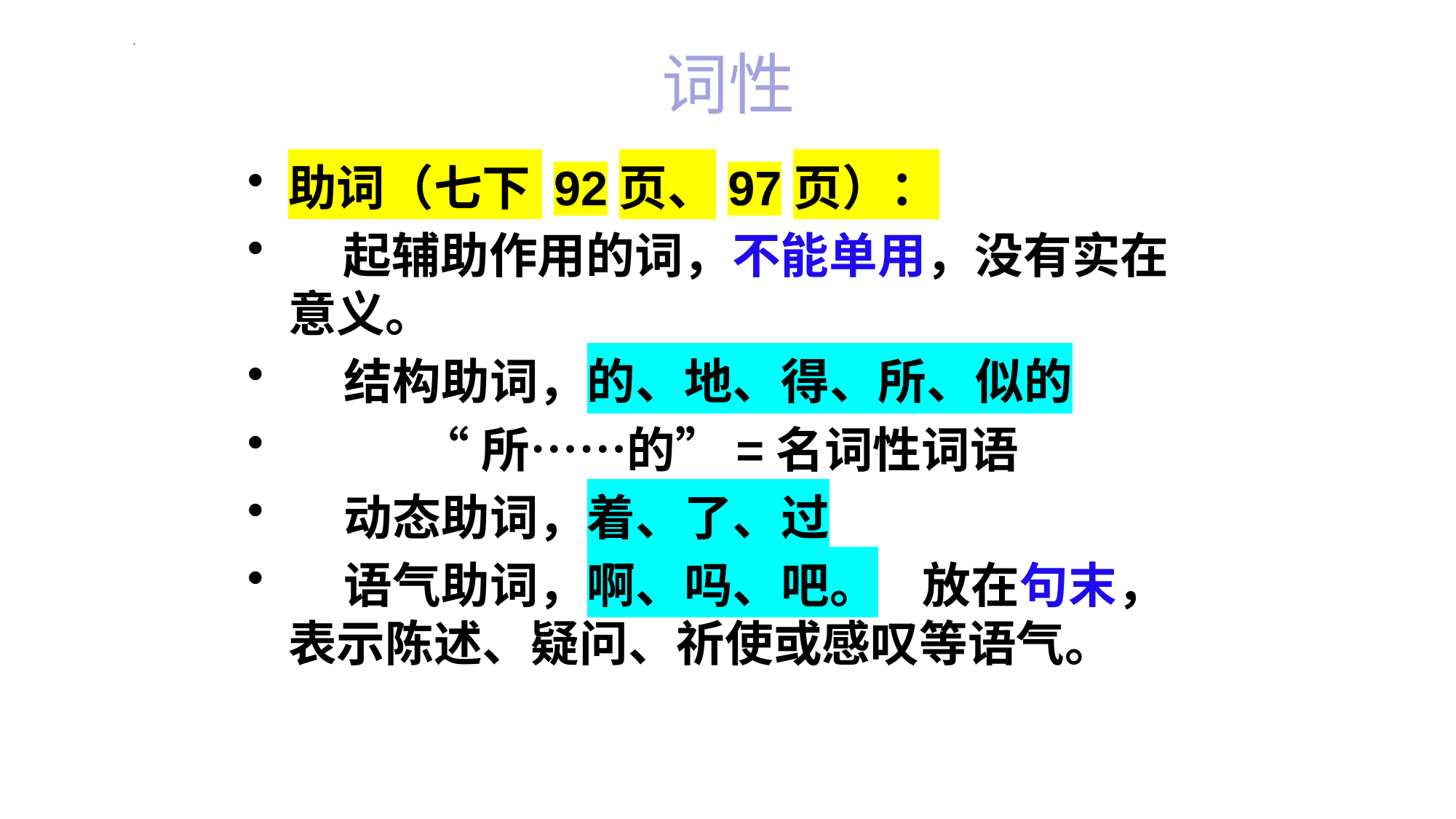

# 词性
助词（七下 92页、97页）：
    起辅助作用的词，不能单用，没有实在意义。
    结构助词，的、地、得、所、似的
            “所……的”=名词性词语
    动态助词，着、了、过
    语气助词，啊、吗、吧。    放在句末，表示陈述、疑问、祈使或感叹等语气。